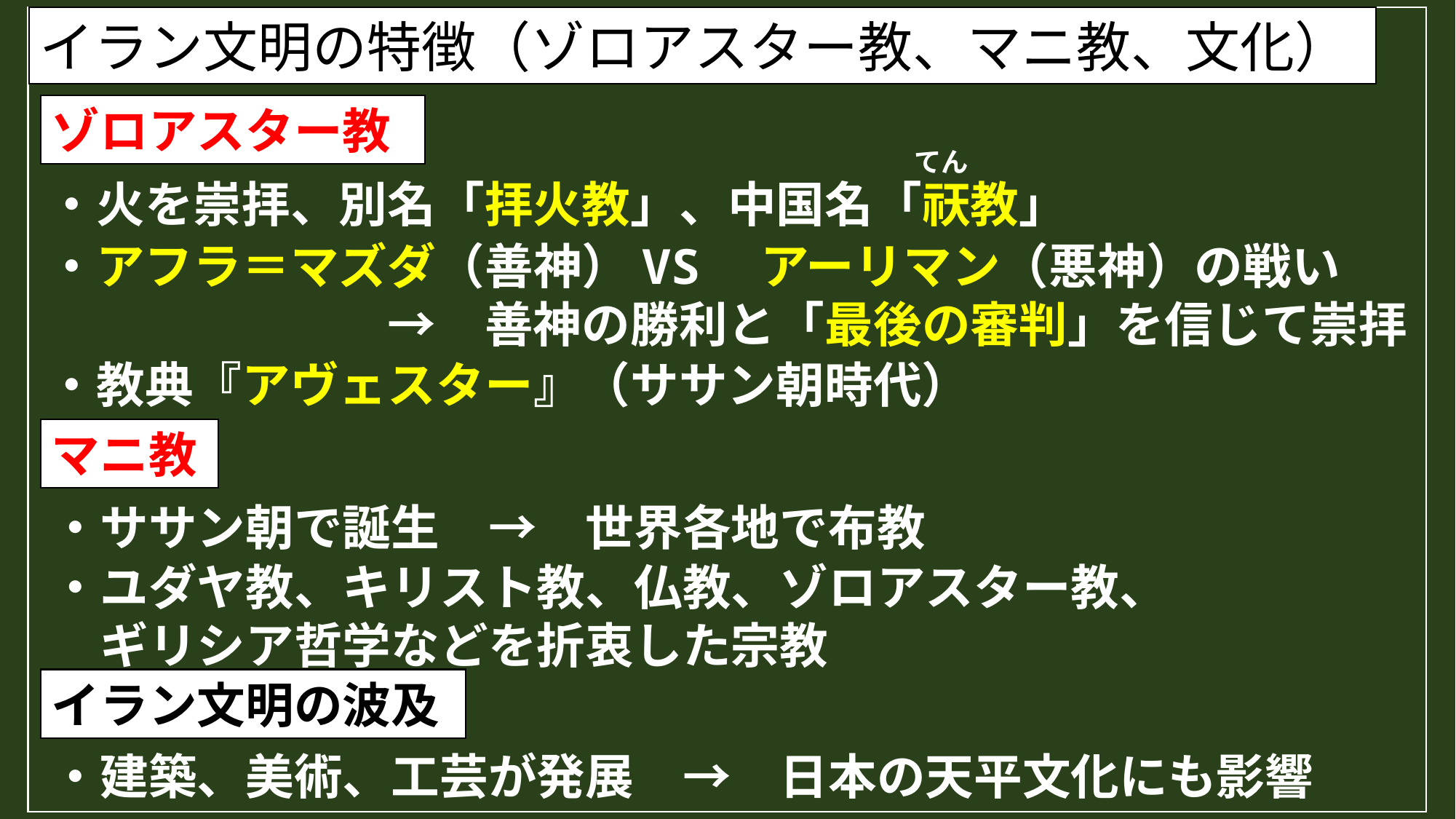

イラン文明の特徴（ゾロアスター教、マニ教、文化）
ゾロアスター教
てん
・火を崇拝、別名「拝火教」、中国名「祆教」
・アフラ＝マズダ（善神）VS　アーリマン（悪神）の戦い
　　　　　　　→　善神の勝利と「最後の審判」を信じて崇拝
・教典『アヴェスター』（ササン朝時代）
マニ教
・ササン朝で誕生　→　世界各地で布教
・ユダヤ教、キリスト教、仏教、ゾロアスター教、
　ギリシア哲学などを折衷した宗教
イラン文明の波及
・建築、美術、工芸が発展　→　日本の天平文化にも影響